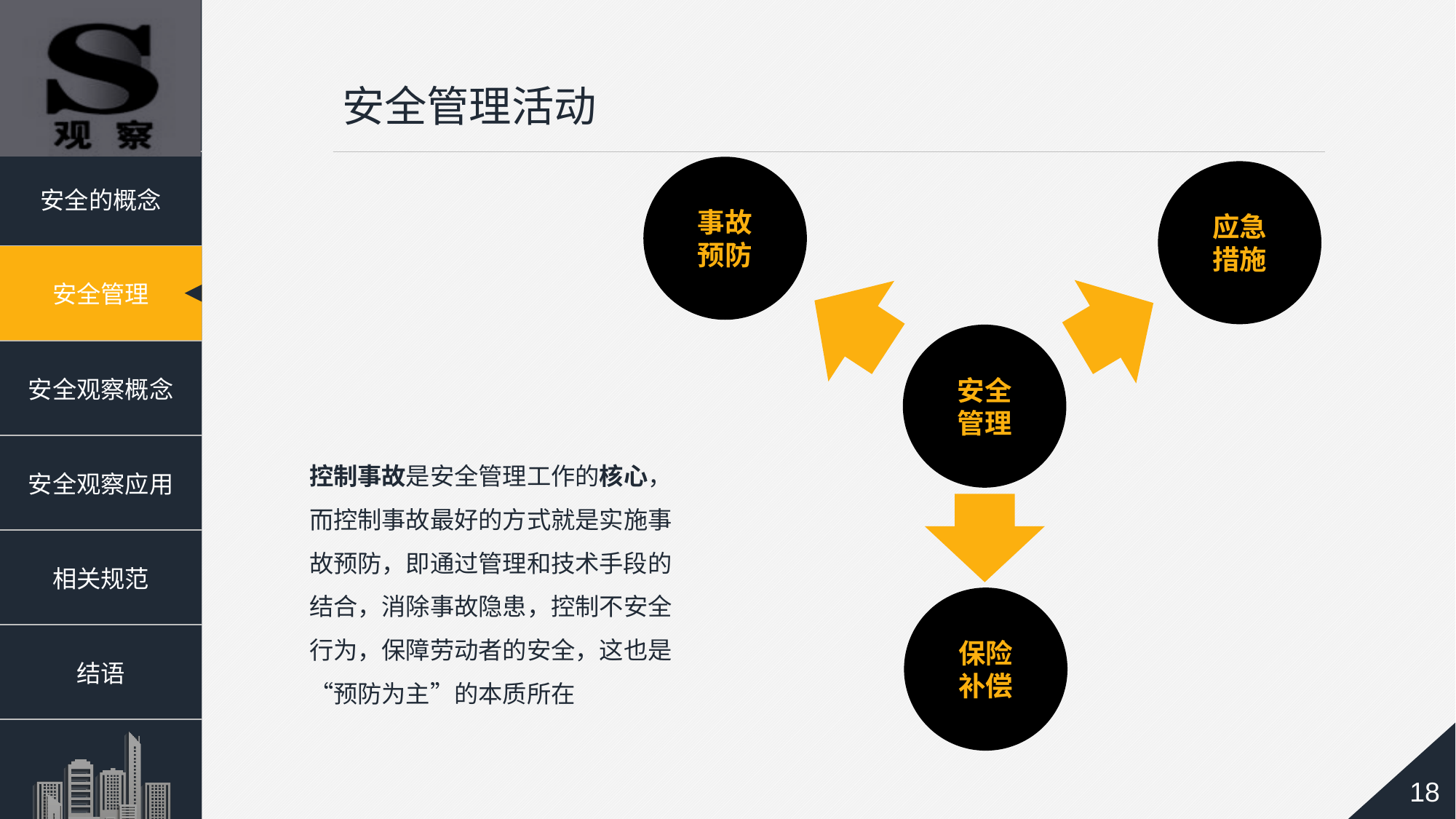

安全管理活动
事故
预防
应急
措施

安全
管理
控制事故是安全管理工作的核心，而控制事故最好的方式就是实施事故预防，即通过管理和技术手段的结合，消除事故隐患，控制不安全行为，保障劳动者的安全，这也是“预防为主”的本质所在

保险
补偿